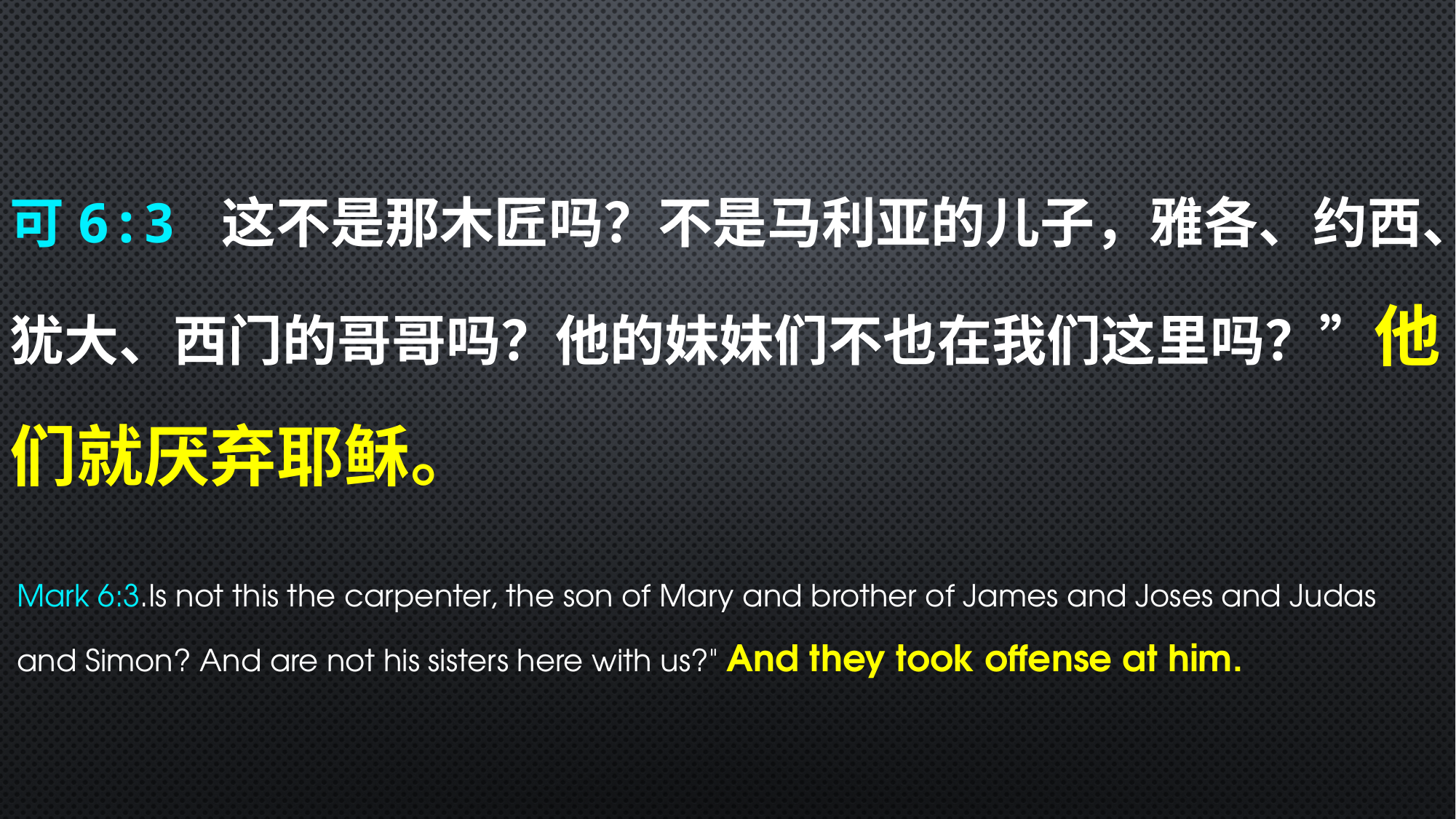

可6:3 这不是那木匠吗？不是马利亚的儿子，雅各、约西、犹大、西门的哥哥吗？他的妹妹们不也在我们这里吗？”他们就厌弃耶稣。
Mark 6:3.Is not this the carpenter, the son of Mary and brother of James and Joses and Judas and Simon? And are not his sisters here with us?" And they took offense at him.